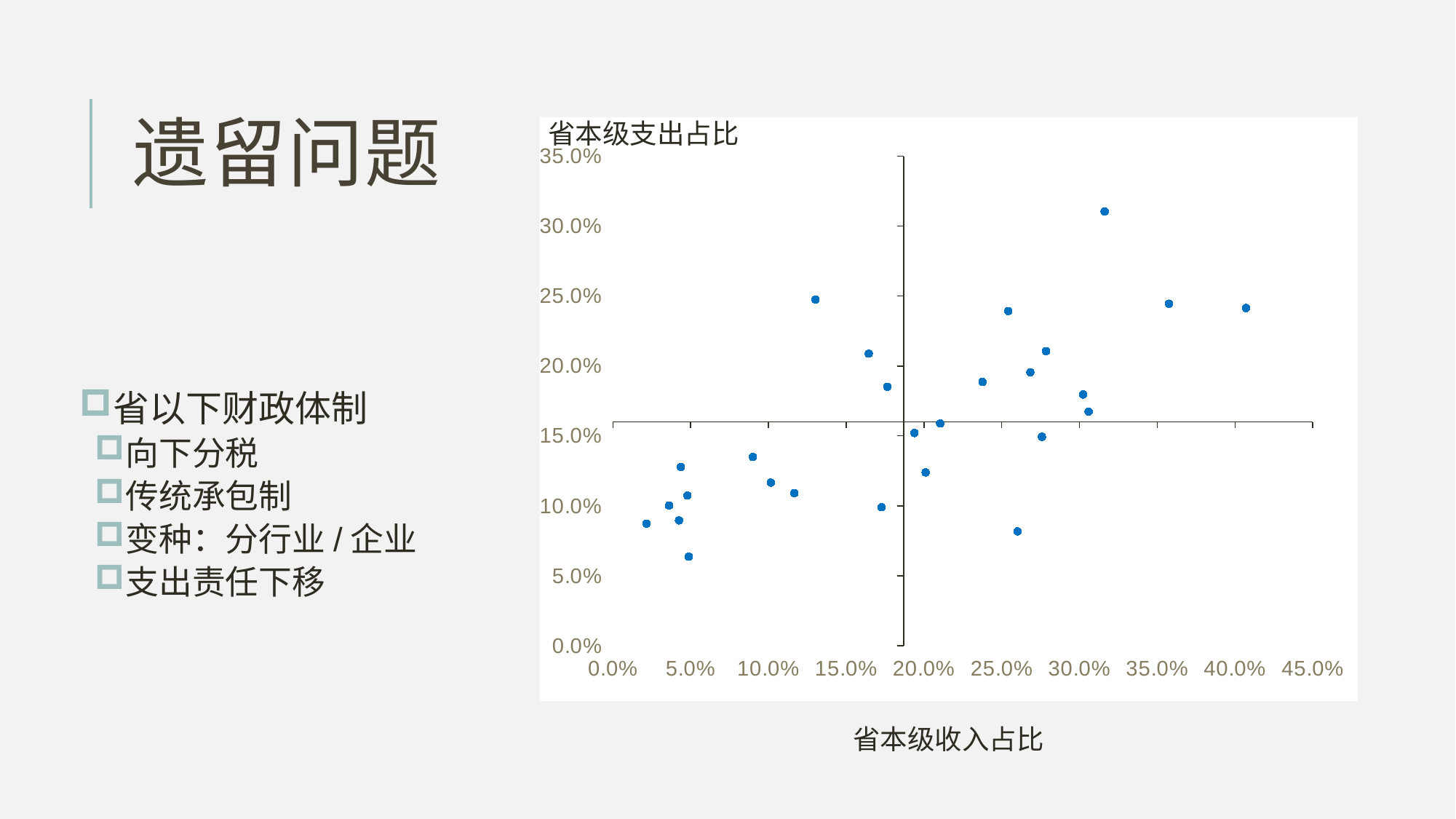

# 遗留问题
省本级支出占比

### Chart

| Category |  |
|---|---|
省以下财政体制
向下分税
传统承包制
变种：分行业/企业
支出责任下移
省本级收入占比